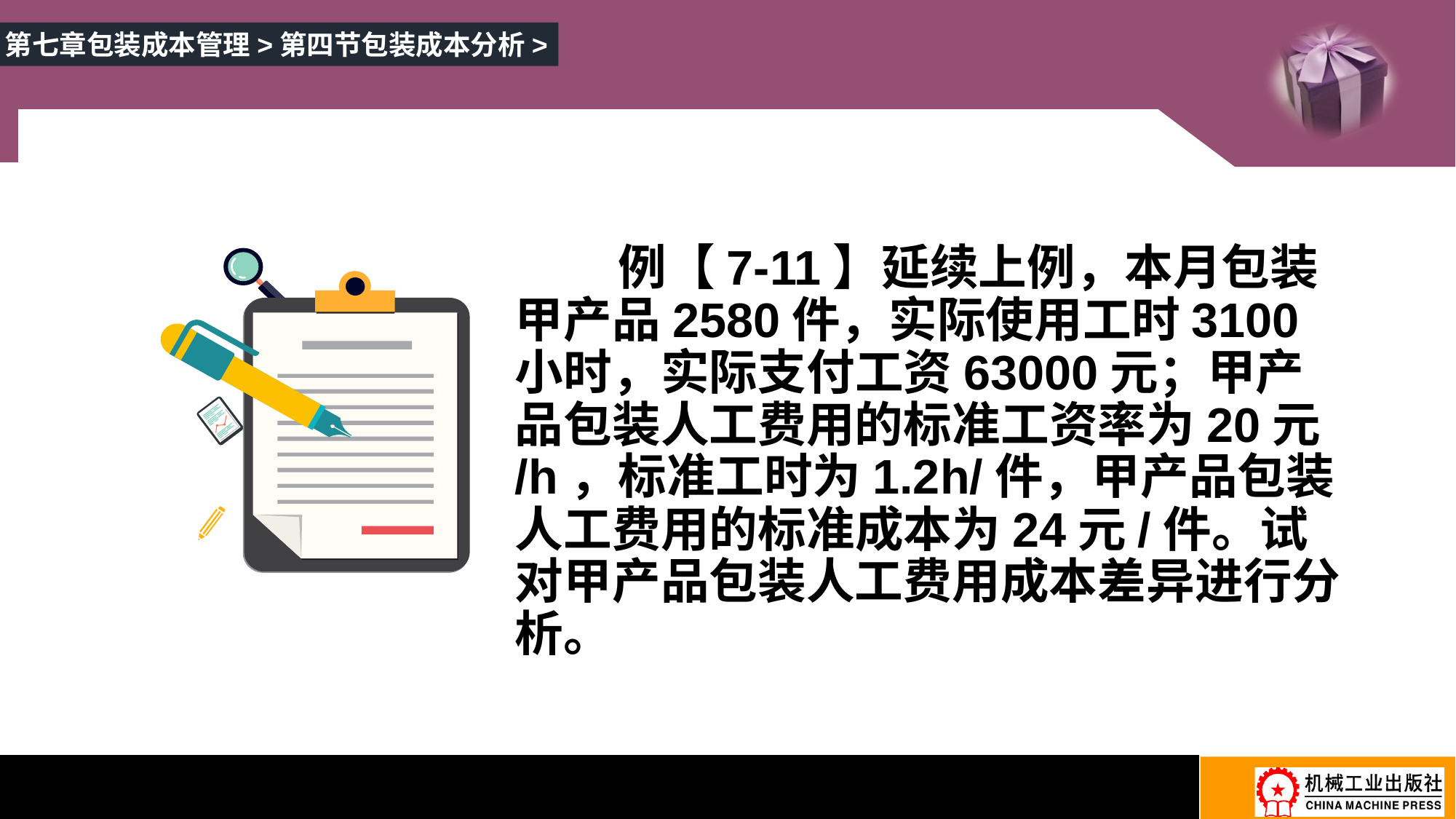

第七章包装成本管理>第四节包装成本分析>
例【7-11】延续上例，本月包装甲产品2580件，实际使用工时3100小时，实际支付工资63000元；甲产品包装人工费用的标准工资率为20元/h，标准工时为1.2h/件，甲产品包装人工费用的标准成本为24元/件。试对甲产品包装人工费用成本差异进行分析。